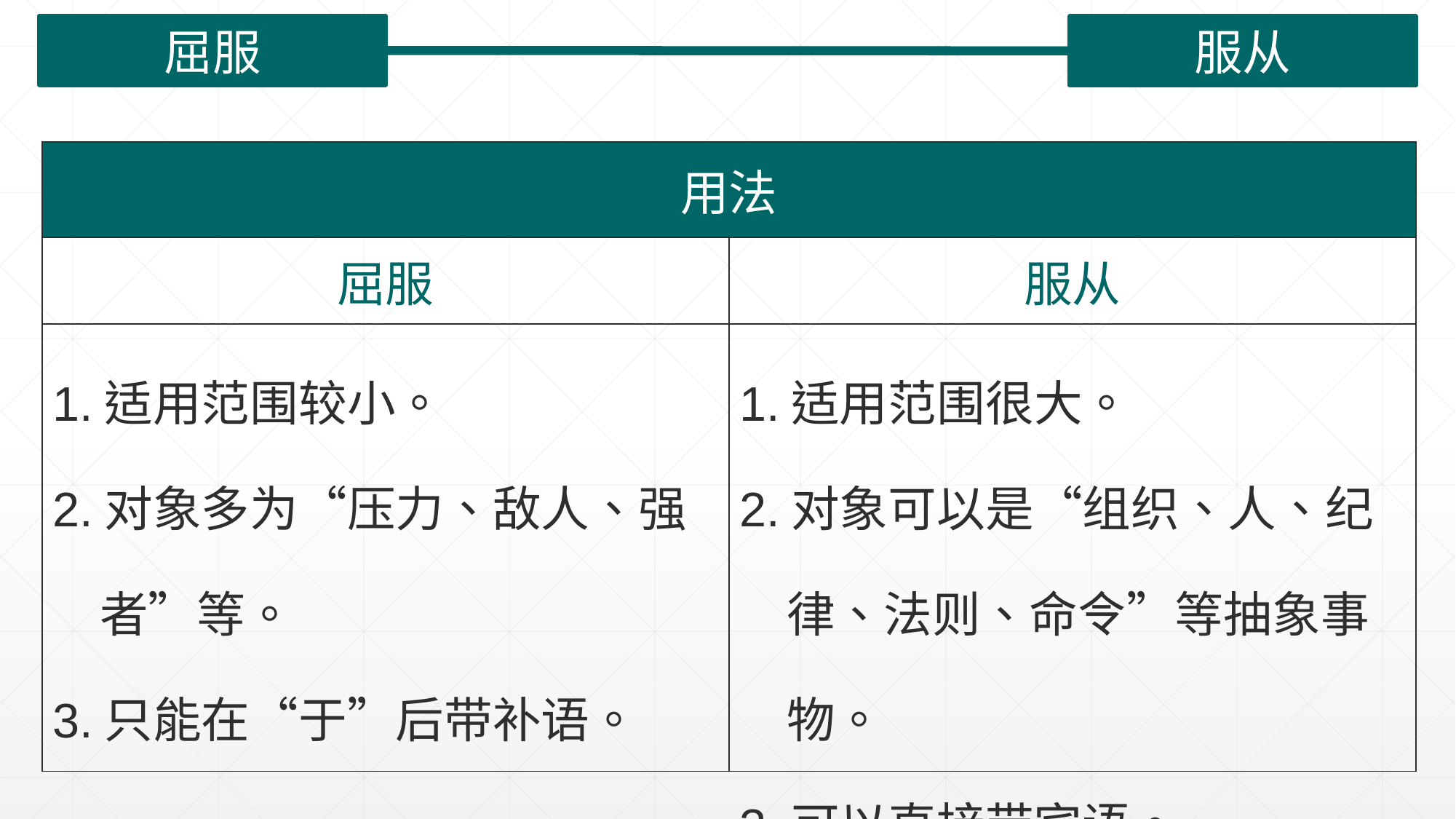

屈服
服从
| 用法 |  |
| --- | --- |
| 屈服 | 服从 |
| 1.适用范围较小。 2.对象多为“压力、敌人、强 者”等。 3.只能在“于”后带补语。 | 1.适用范围很大。 2.对象可以是“组织、人、纪 律、法则、命令”等抽象事 物。 3.可以直接带宾语。 |
|  |
| --- |